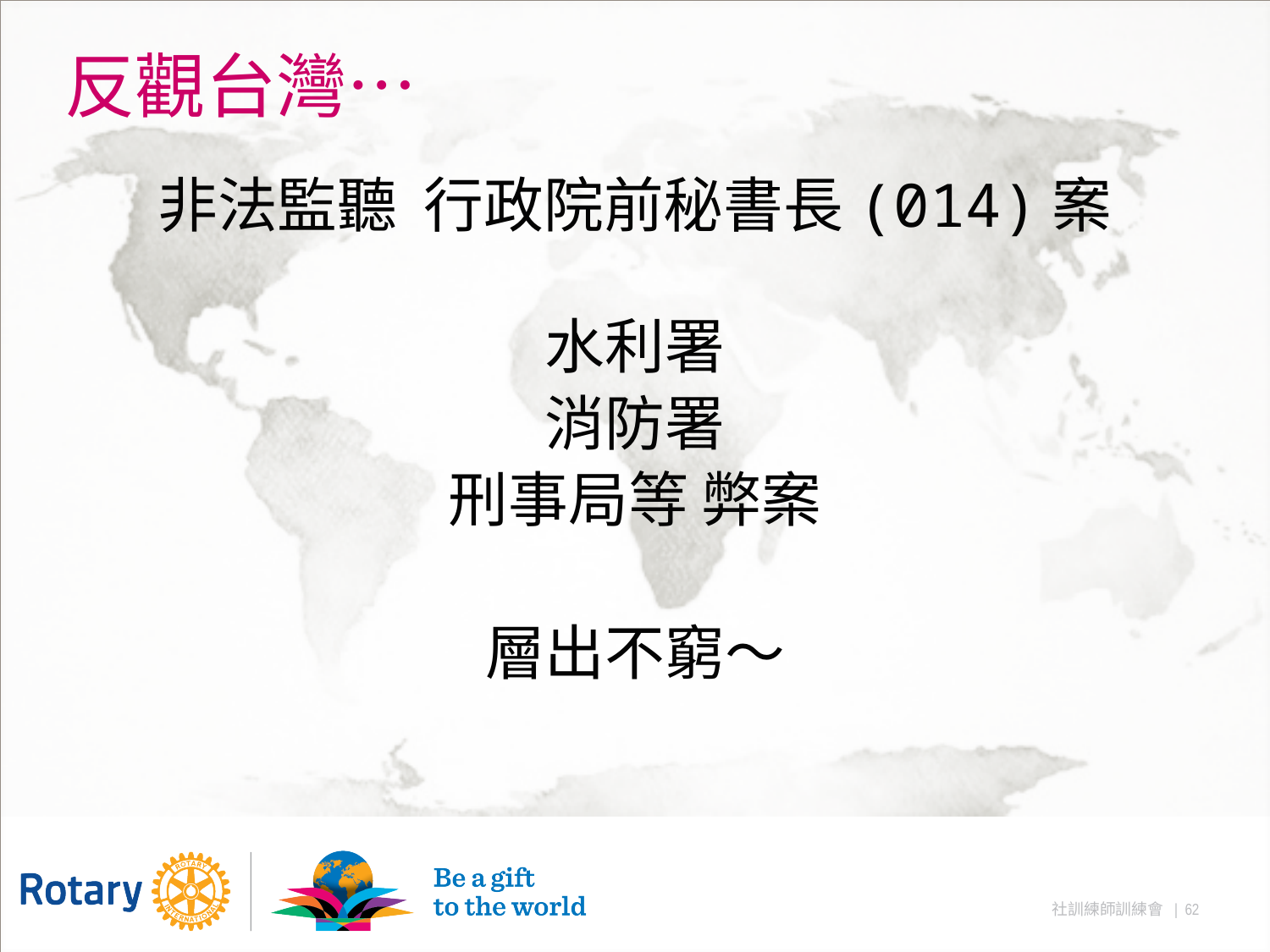

# 反觀台灣…
非法監聽  行政院前秘書長(014)案
水利署
消防署
刑事局等 弊案

層出不窮～